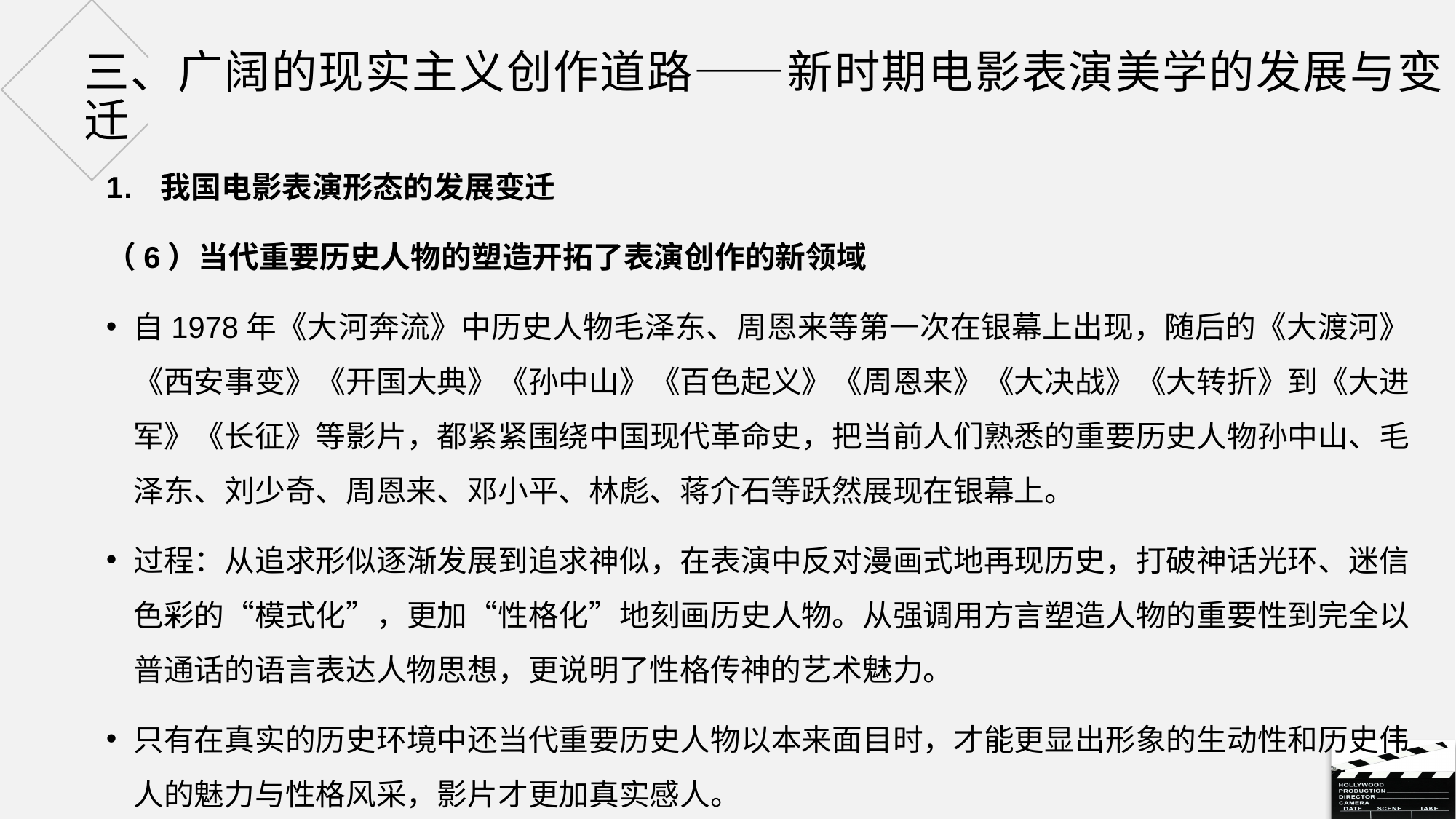

# 三、广阔的现实主义创作道路——新时期电影表演美学的发展与变迁
我国电影表演形态的发展变迁
（6）当代重要历史人物的塑造开拓了表演创作的新领域
自1978年《大河奔流》中历史人物毛泽东、周恩来等第一次在银幕上出现，随后的《大渡河》《西安事变》《开国大典》《孙中山》《百色起义》《周恩来》《大决战》《大转折》到《大进军》《长征》等影片，都紧紧围绕中国现代革命史，把当前人们熟悉的重要历史人物孙中山、毛泽东、刘少奇、周恩来、邓小平、林彪、蒋介石等跃然展现在银幕上。
过程：从追求形似逐渐发展到追求神似，在表演中反对漫画式地再现历史，打破神话光环、迷信色彩的“模式化”，更加“性格化”地刻画历史人物。从强调用方言塑造人物的重要性到完全以普通话的语言表达人物思想，更说明了性格传神的艺术魅力。
只有在真实的历史环境中还当代重要历史人物以本来面目时，才能更显出形象的生动性和历史伟人的魅力与性格风采，影片才更加真实感人。